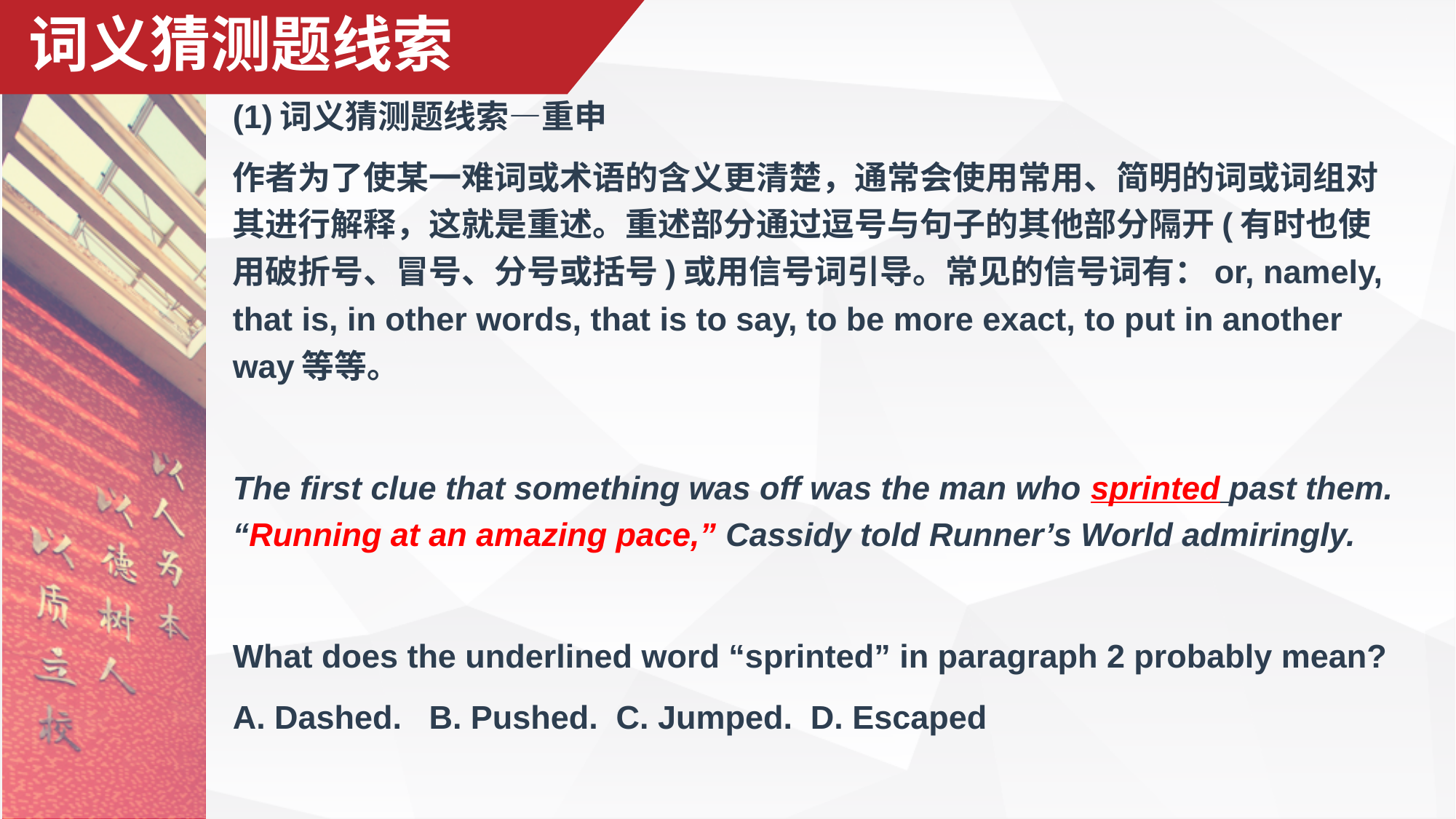

# 词义猜测题线索
(1)词义猜测题线索—重申
作者为了使某一难词或术语的含义更清楚，通常会使用常用、简明的词或词组对其进行解释，这就是重述。重述部分通过逗号与句子的其他部分隔开(有时也使用破折号、冒号、分号或括号)或用信号词引导。常见的信号词有：or, namely, that is, in other words, that is to say, to be more exact, to put in another way等等。

The first clue that something was off was the man who sprinted past them. “Running at an amazing pace,” Cassidy told Runner’s World admiringly.

What does the underlined word “sprinted” in paragraph 2 probably mean?
A. Dashed.   B. Pushed.  C. Jumped.  D. Escaped